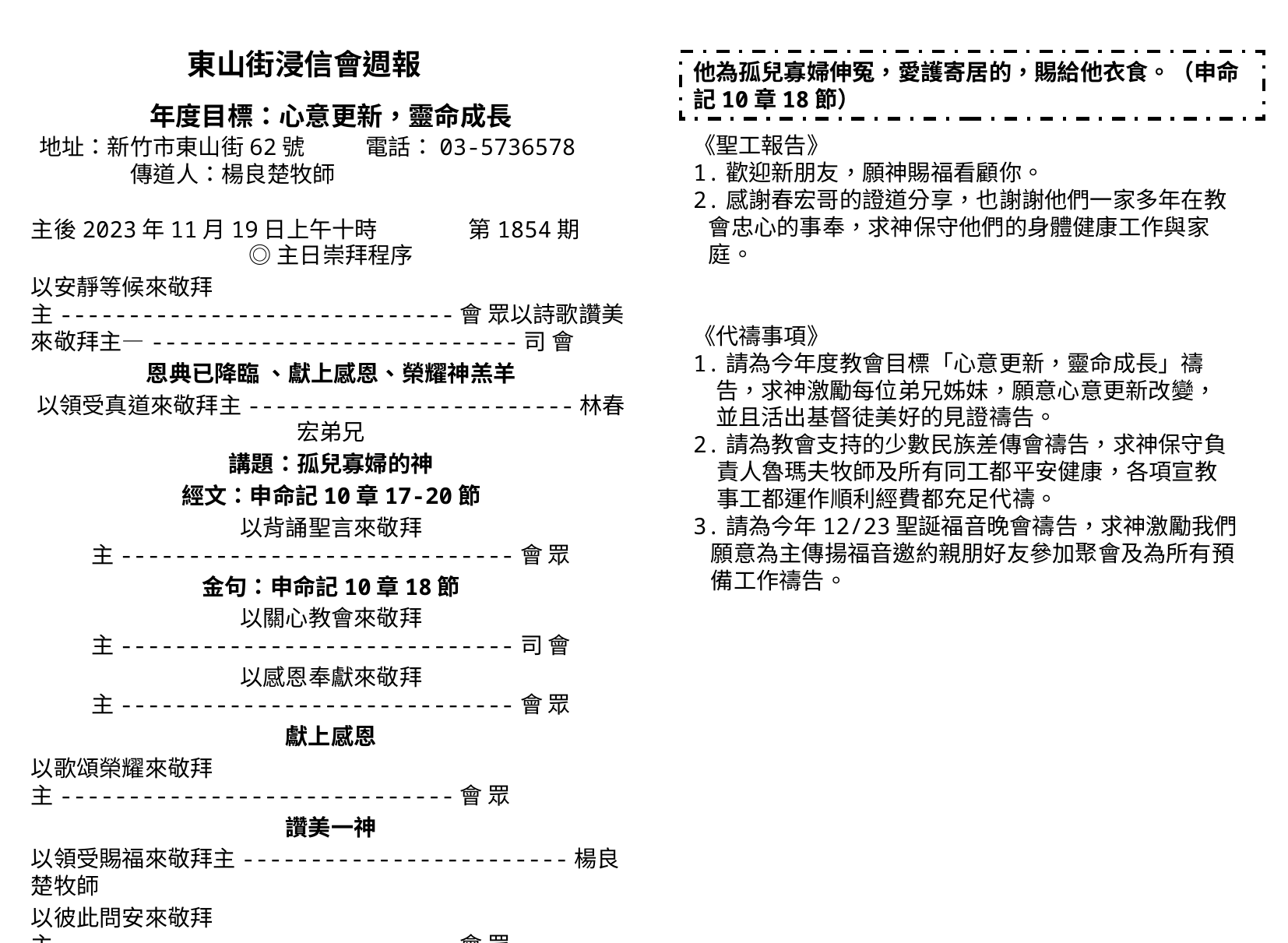

東山街浸信會週報

年度目標：心意更新，靈命成長

他為孤兒寡婦伸冤，愛護寄居的，賜給他衣食。（申命記10章18節）

地址：新竹市東山街62號            電話：03-5736578
                 傳道人：楊良楚牧師
《聖工報告》
1.歡迎新朋友，願神賜福看顧你。
2.感謝春宏哥的證道分享，也謝謝他們一家多年在教
  會忠心的事奉，求神保守他們的身體健康工作與家
  庭。

《代禱事項》
1.請為今年度教會目標「心意更新，靈命成長」禱告，求神激勵每位弟兄姊妹，願意心意更新改變，並且活出基督徒美好的見證禱告。
2.請為教會支持的少數民族差傳會禱告，求神保守負責人魯瑪夫牧師及所有同工都平安健康，各項宣教事工都運作順利經費都充足代禱。
3.請為今年12/23聖誕福音晚會禱告，求神激勵我們願意為主傳揚福音邀約親朋好友參加聚會及為所有預備工作禱告。
主後2023年11月19日上午十時                  第1854期
◎主日崇拜程序
以安靜等候來敬拜主-----------------------------會 眾以詩歌讚美來敬拜主—---------------------------司 會
恩典已降臨 、獻上感恩、榮耀神羔羊
以領受真道來敬拜主------------------------林春宏弟兄
講題：孤兒寡婦的神
經文：申命記10章17-20節
以背誦聖言來敬拜主-----------------------------會 眾
金句：申命記10章18節
以關心教會來敬拜主-----------------------------司 會
以感恩奉獻來敬拜主-----------------------------會 眾
獻上感恩
以歌頌榮耀來敬拜主-----------------------------會 眾
讚美一神
以領受賜福來敬拜主------------------------楊良楚牧師
以彼此問安來敬拜主-----------------------------會 眾
愛我們的家